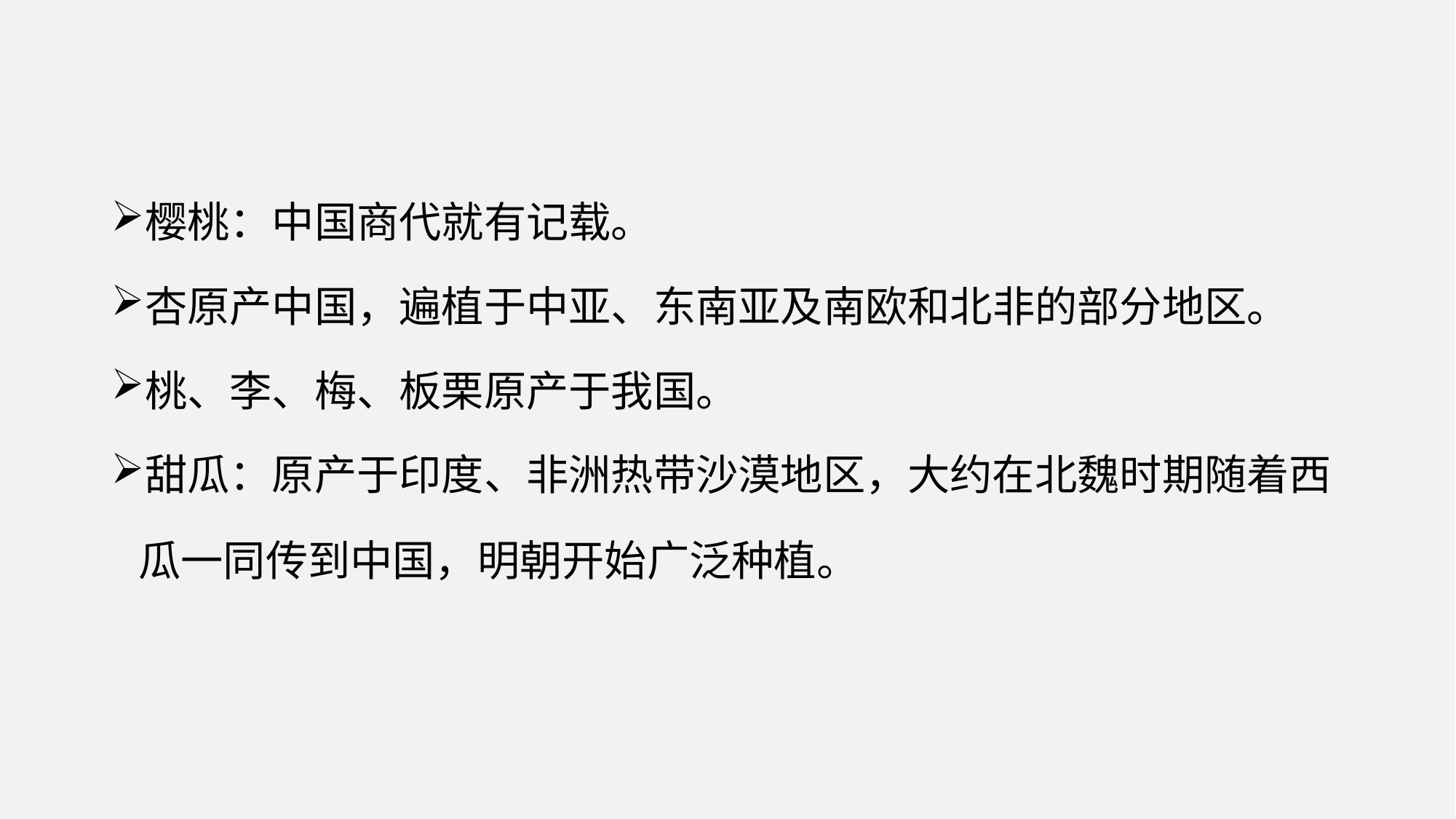

樱桃：中国商代就有记载。
杏原产中国，遍植于中亚、东南亚及南欧和北非的部分地区。
桃、李、梅、板栗原产于我国。
甜瓜：原产于印度、非洲热带沙漠地区，大约在北魏时期随着西瓜一同传到中国，明朝开始广泛种植。